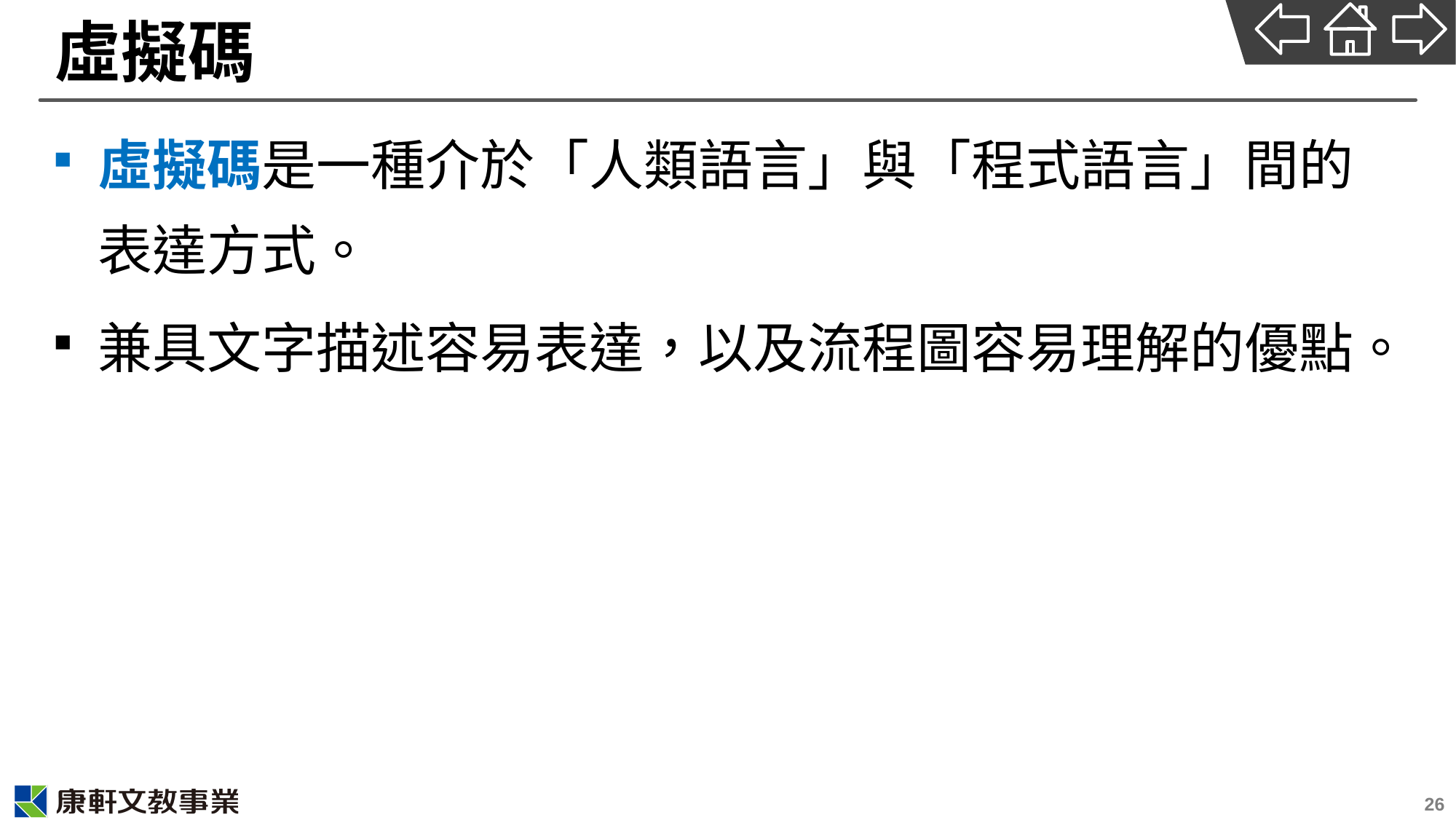

# 虛擬碼
虛擬碼是一種介於「人類語言」與「程式語言」間的表達方式。
兼具文字描述容易表達，以及流程圖容易理解的優點。
26